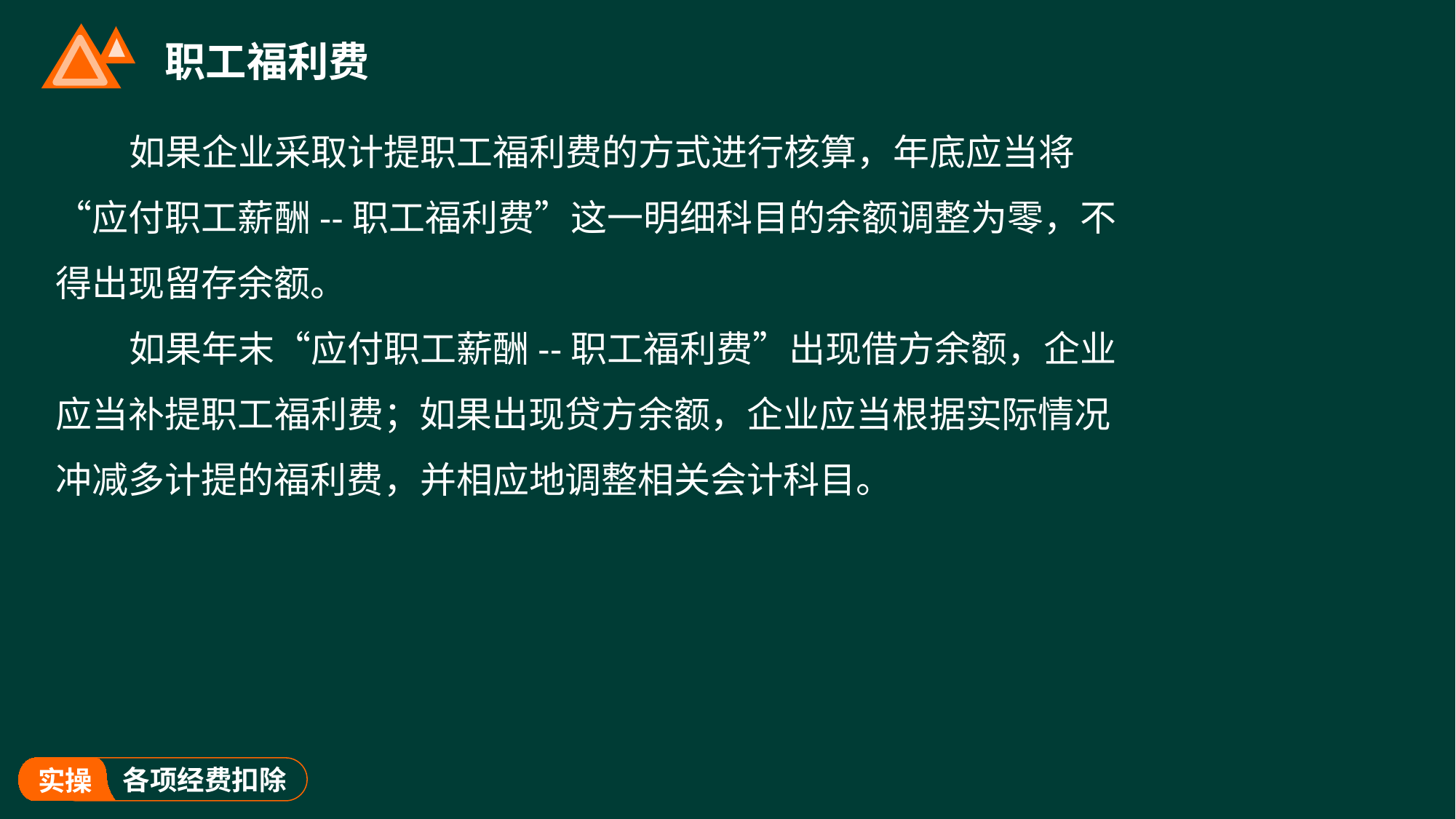

# 职工福利费
如果企业采取计提职工福利费的方式进行核算，年底应当将“应付职工薪酬--职工福利费”这一明细科目的余额调整为零，不得出现留存余额。
如果年末“应付职工薪酬--职工福利费”出现借方余额，企业应当补提职工福利费；如果出现贷方余额，企业应当根据实际情况冲减多计提的福利费，并相应地调整相关会计科目。